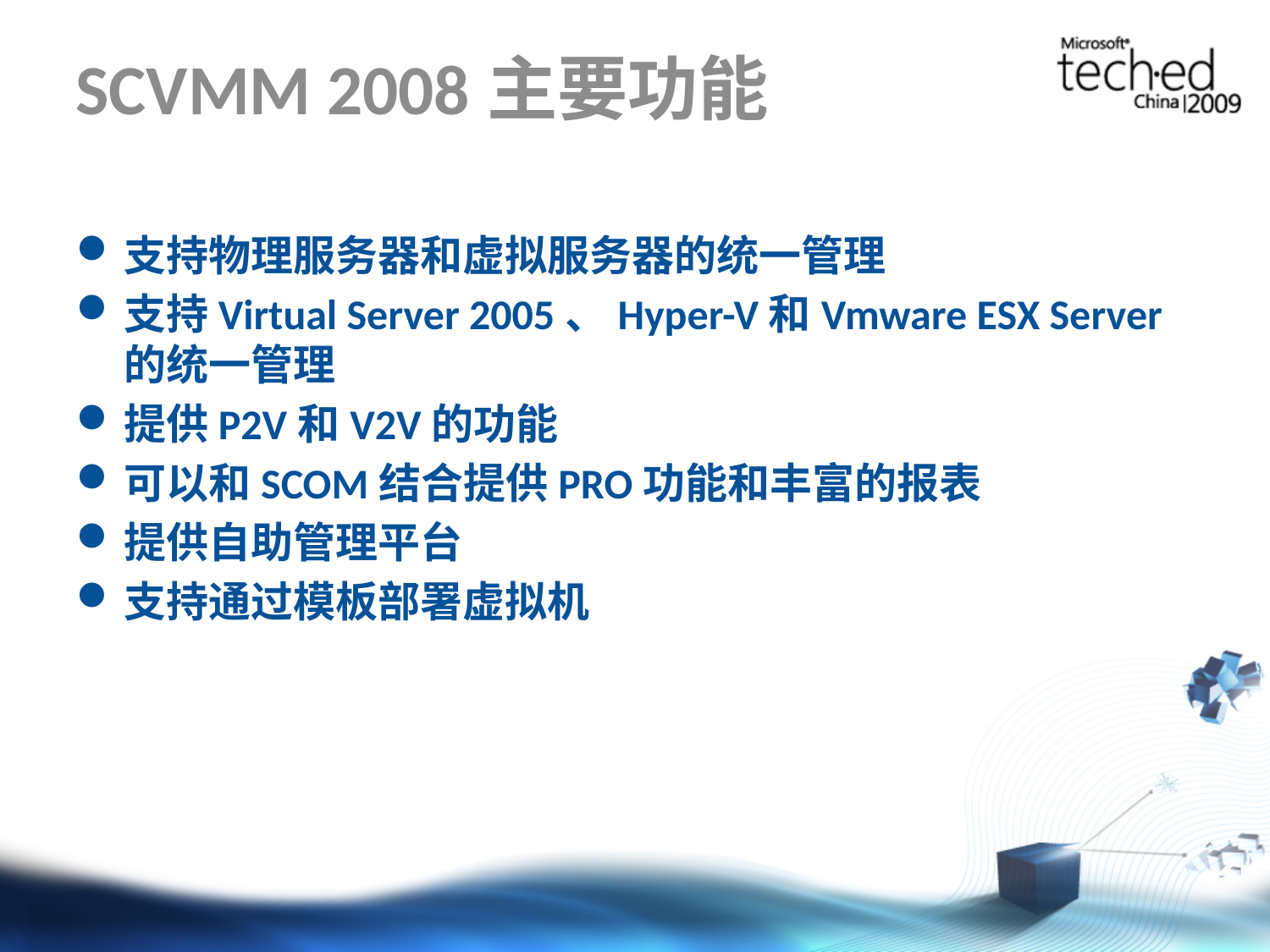

# SCVMM 2008主要功能
支持物理服务器和虚拟服务器的统一管理
支持Virtual Server 2005、Hyper-V和Vmware ESX Server的统一管理
提供P2V和V2V的功能
可以和SCOM结合提供PRO功能和丰富的报表
提供自助管理平台
支持通过模板部署虚拟机